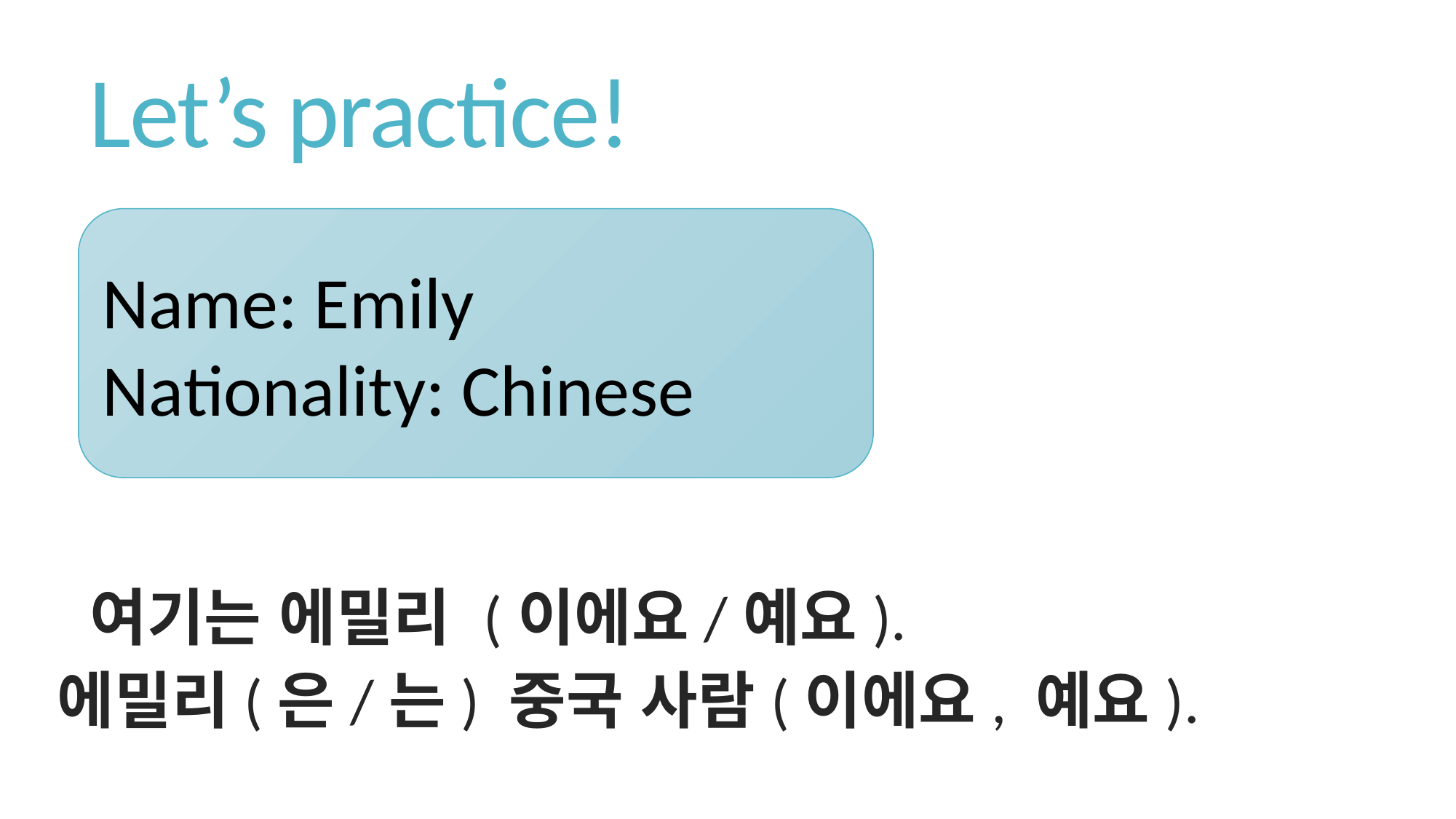

# Let’s practice!
Name: Emily
Nationality: Chinese

  여기는 에밀리 (이에요/예요).
에밀리(은/는) 중국 사람(이에요, 예요).